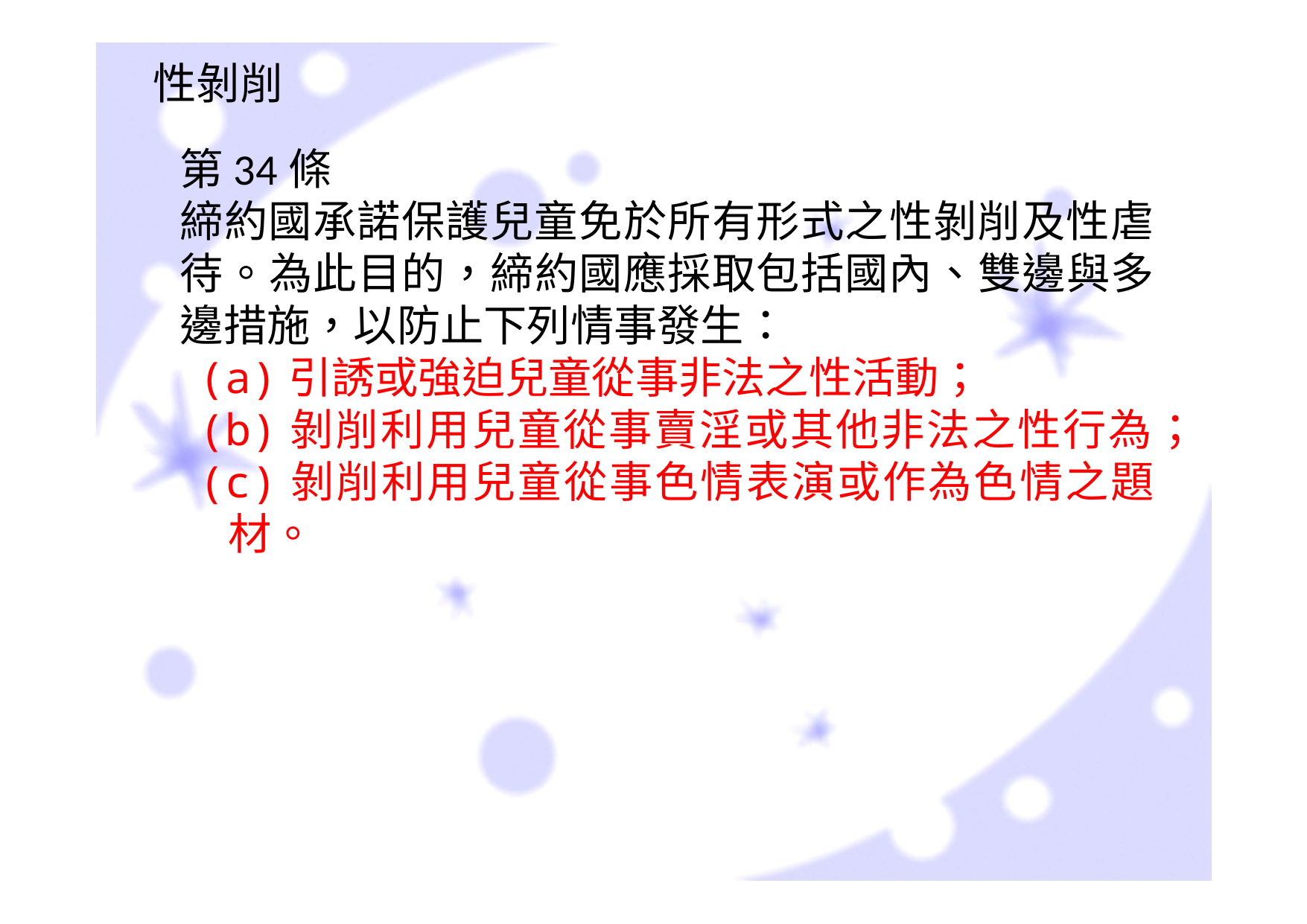

性剝削
第34條
締約國承諾保護兒童免於所有形式之性剝削及性虐待。為此目的，締約國應採取包括國內、雙邊與多邊措施，以防止下列情事發生：
(a)引誘或強迫兒童從事非法之性活動；
(b)剝削利用兒童從事賣淫或其他非法之性行為；
(c)剝削利用兒童從事色情表演或作為色情之題材。